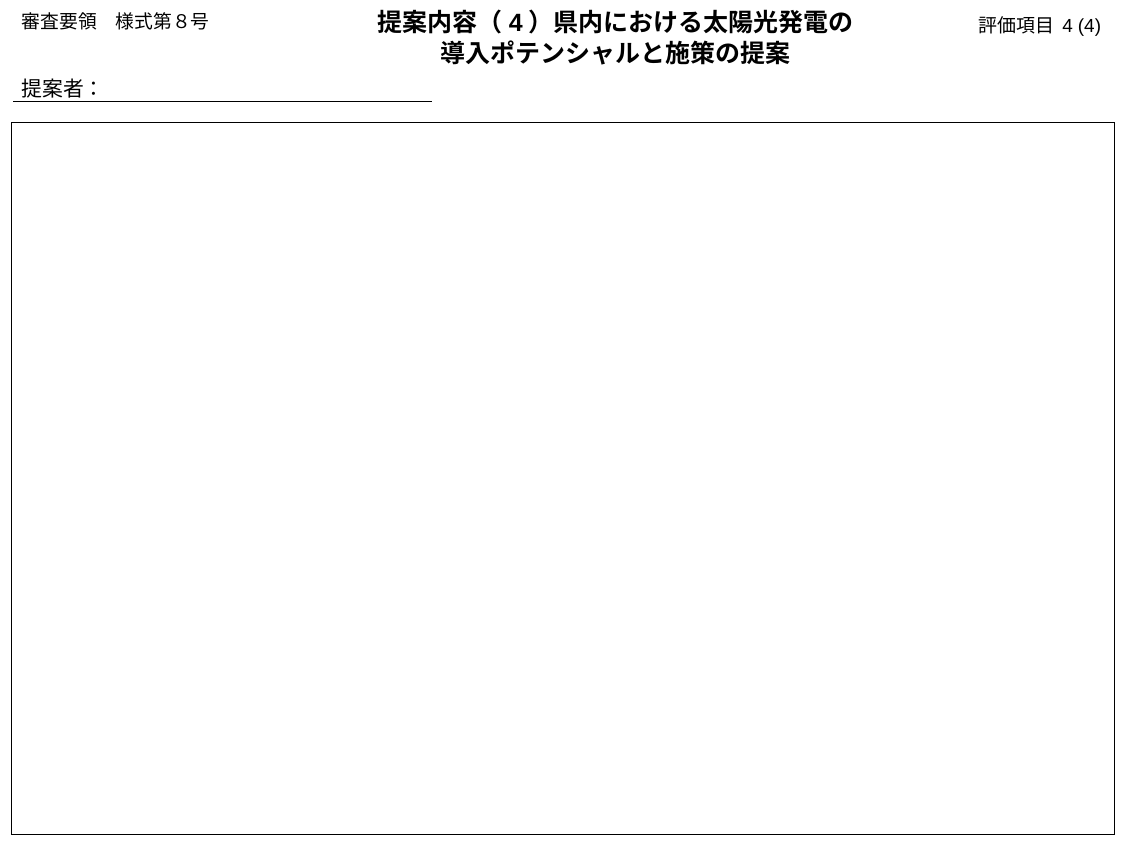

提案内容（4）県内における太陽光発電の
導入ポテンシャルと施策の提案
審査要領　様式第８号
評価項目 4 (4)
提案者：